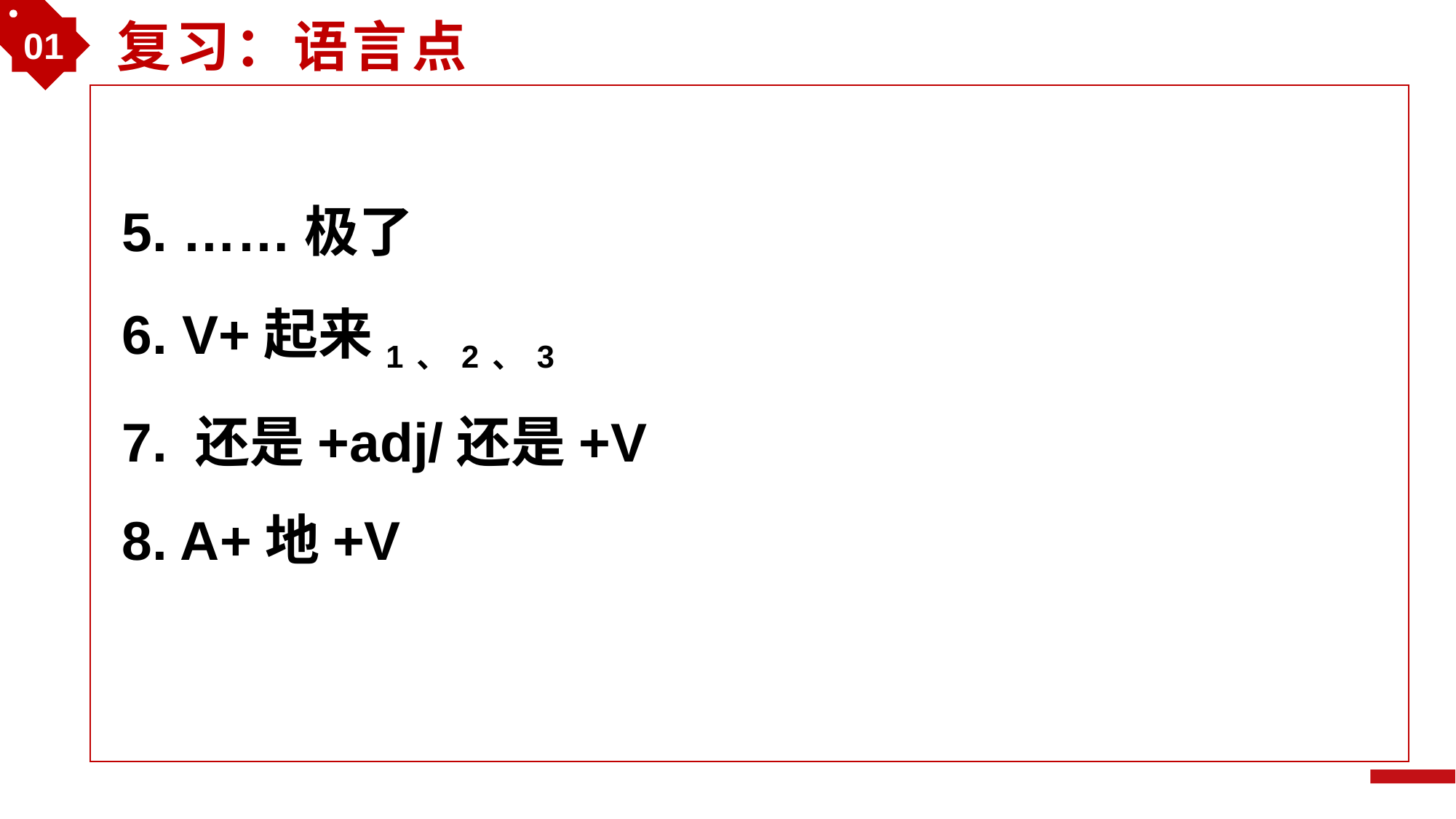

01
复习：语言点

5. ……极了
6. V+起来1、2、3
7. 还是+adj/还是+V
8. A+地+V